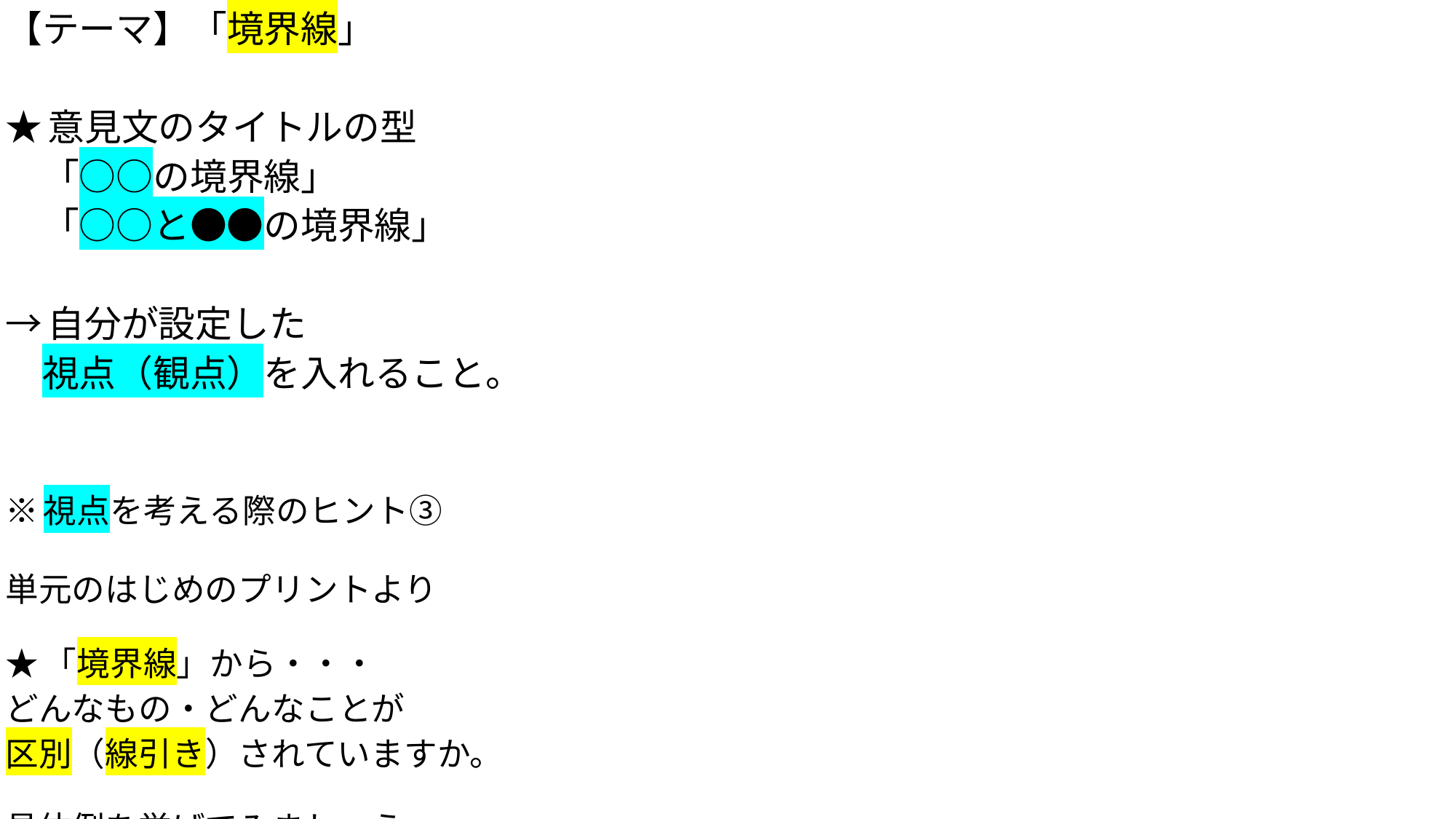

【テーマ】「境界線」

★意見文のタイトルの型
　「○○の境界線」
　「○○と●●の境界線」

→自分が設定した
　視点（観点）を入れること。

※視点を考える際のヒント③

単元のはじめのプリントより

★「境界線」から・・・
どんなもの・どんなことが
区別（線引き）されていますか。

具体例を挙げてみましょう。